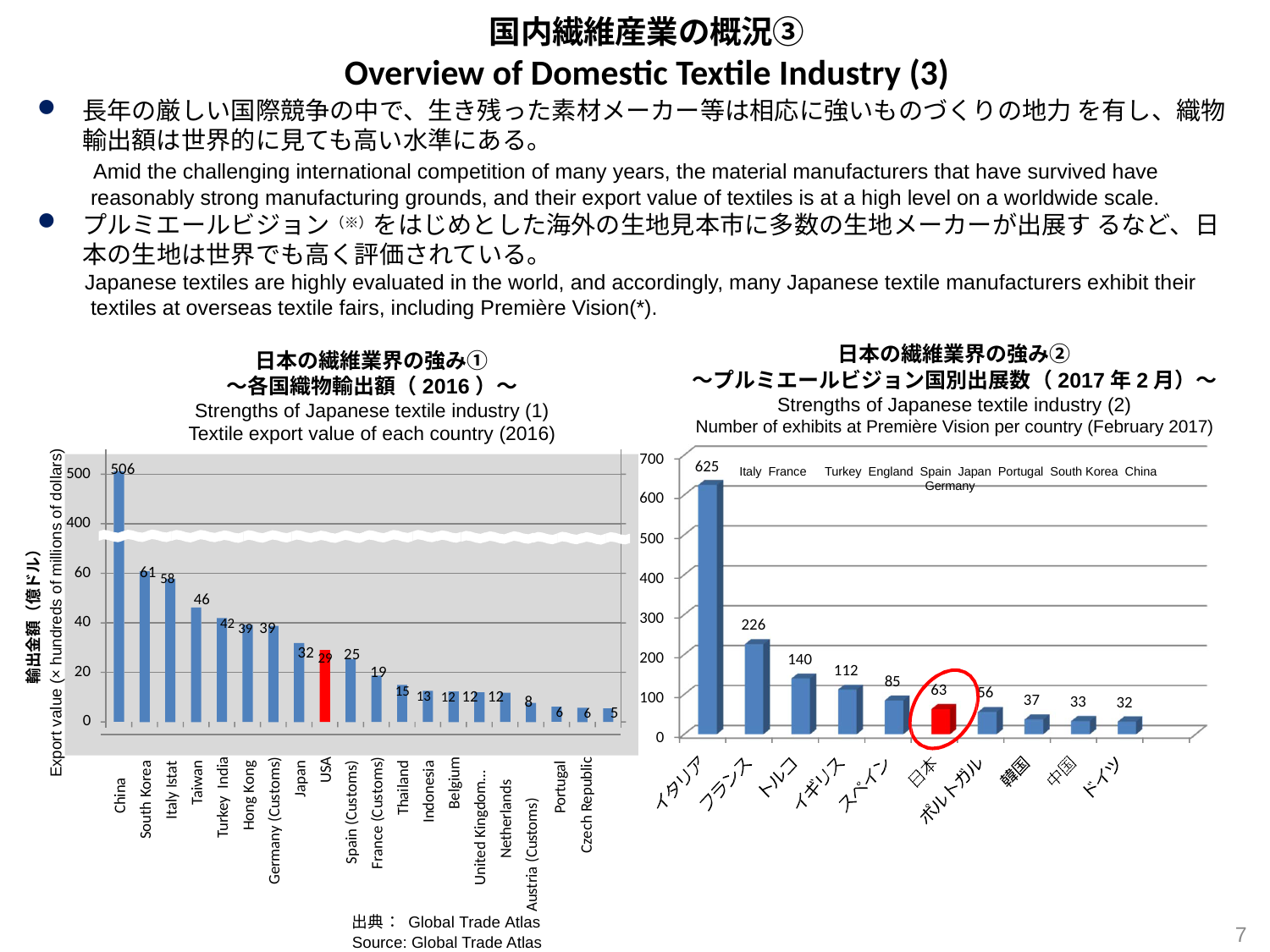

# 国内繊維産業の概況③ Overview of Domestic Textile Industry (3)
⻑年の厳しい国際競争の中で、⽣き残った素材メーカー等は相応に強いものづくりの地⼒ を有し、織物輸出額は世界的に⾒ても⾼い⽔準にある。
        Amid the challenging international competition of many years, the material manufacturers that have survived have
         reasonably strong manufacturing grounds, and their export value of textiles is at a high level on a worldwide scale.
プルミエールビジョン（※）をはじめとした海外の⽣地⾒本市に多数の⽣地メーカーが出展す るなど、⽇本の⽣地は世界でも⾼く評価されている。
        Japanese textiles are highly evaluated in the world, and accordingly, many Japanese textile manufacturers exhibit their
         textiles at overseas textile fairs, including Première Vision(*).
⽇本の繊維業界の強み②
〜プルミエールビジョン国別出展数（2017年2⽉）〜
Strengths of Japanese textile industry (2)
Number of exhibits at Première Vision per country (February 2017)
⽇本の繊維業界の強み①
〜各国織物輸出額（2016）〜
Strengths of Japanese textile industry (1)
Textile export value of each country (2016)
輸出⾦額（億ドル）
Export value (× hundreds of millions of dollars)

700

625

506

500
Italy  France　Turkey  England  Spain  Japan  Portugal  South Korea  China  Germany

600

400

500

61 58
60
400

46
300
42 39 39

40
226

32 29

25
19
200
140

112
20

85

15  13   12  12  12

63
56
100

37
33
   8
32

6	6	5

0

0

China
South Korea  Italy Istat  Taiwan  Turkey  India
Hong Kong  Germany (Customs)
Japan  USA
Spain (Customs)  France (Customs)
Thailand  Indonesia  Belgium
United Kingdom…  Netherlands
Austria (Customs)
Portugal  Czech Republic

7
出典： Global Trade Atlas
Source: Global Trade Atlas